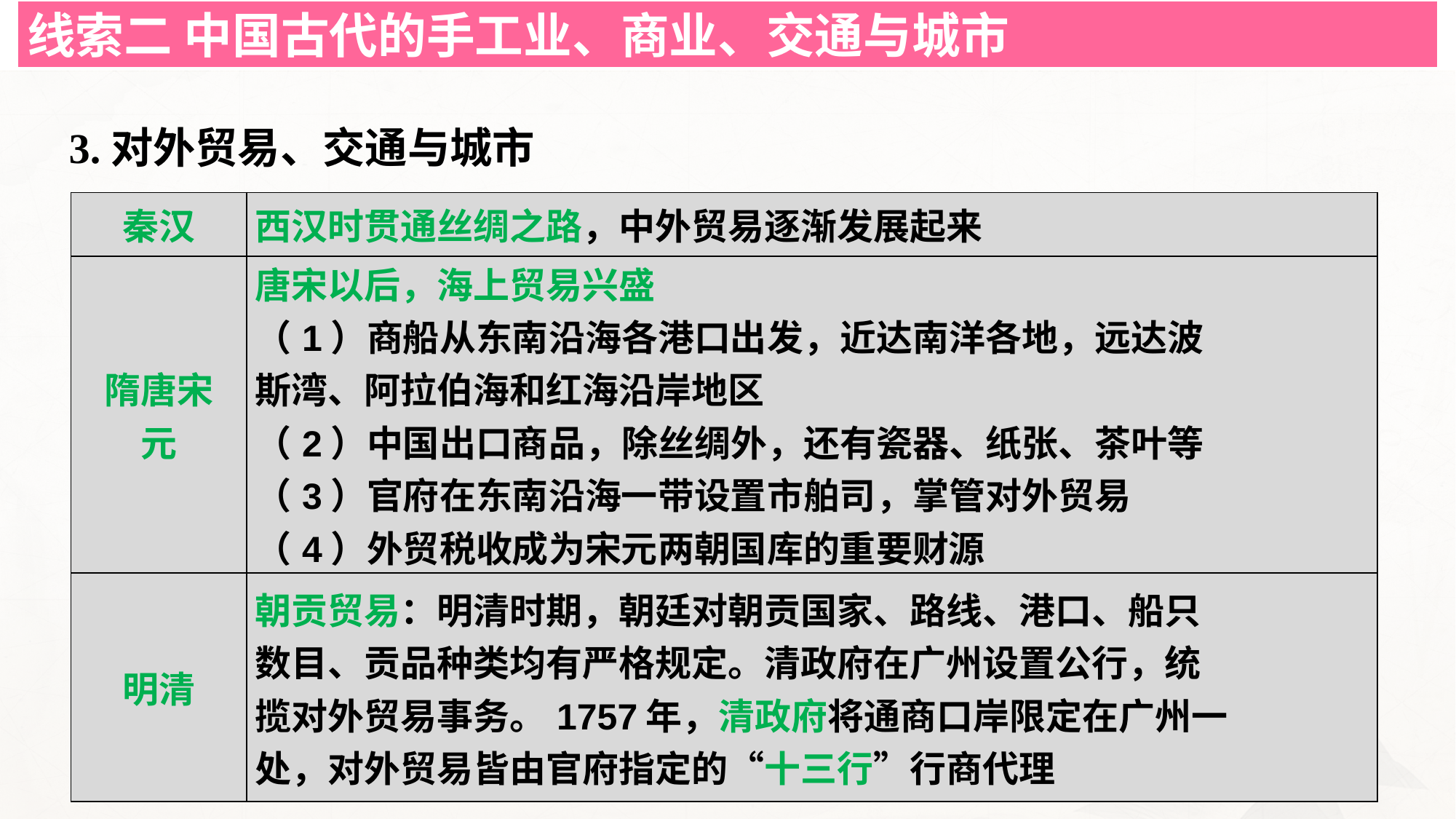

线索二 中国古代的手工业、商业、交通与城市
3.对外贸易、交通与城市
| 秦汉 | 西汉时贯通丝绸之路，中外贸易逐渐发展起来 |
| --- | --- |
| 隋唐宋 元 | 唐宋以后，海上贸易兴盛 （1）商船从东南沿海各港口出发，近达南洋各地，远达波 斯湾、阿拉伯海和红海沿岸地区 （2）中国出口商品，除丝绸外，还有瓷器、纸张、茶叶等 （3）官府在东南沿海一带设置市舶司，掌管对外贸易 （4）外贸税收成为宋元两朝国库的重要财源 |
| 明清 | 朝贡贸易：明清时期，朝廷对朝贡国家、路线、港口、船只 数目、贡品种类均有严格规定。清政府在广州设置公行，统 揽对外贸易事务。1757年，清政府将通商口岸限定在广州一 处，对外贸易皆由官府指定的“十三行”行商代理 |